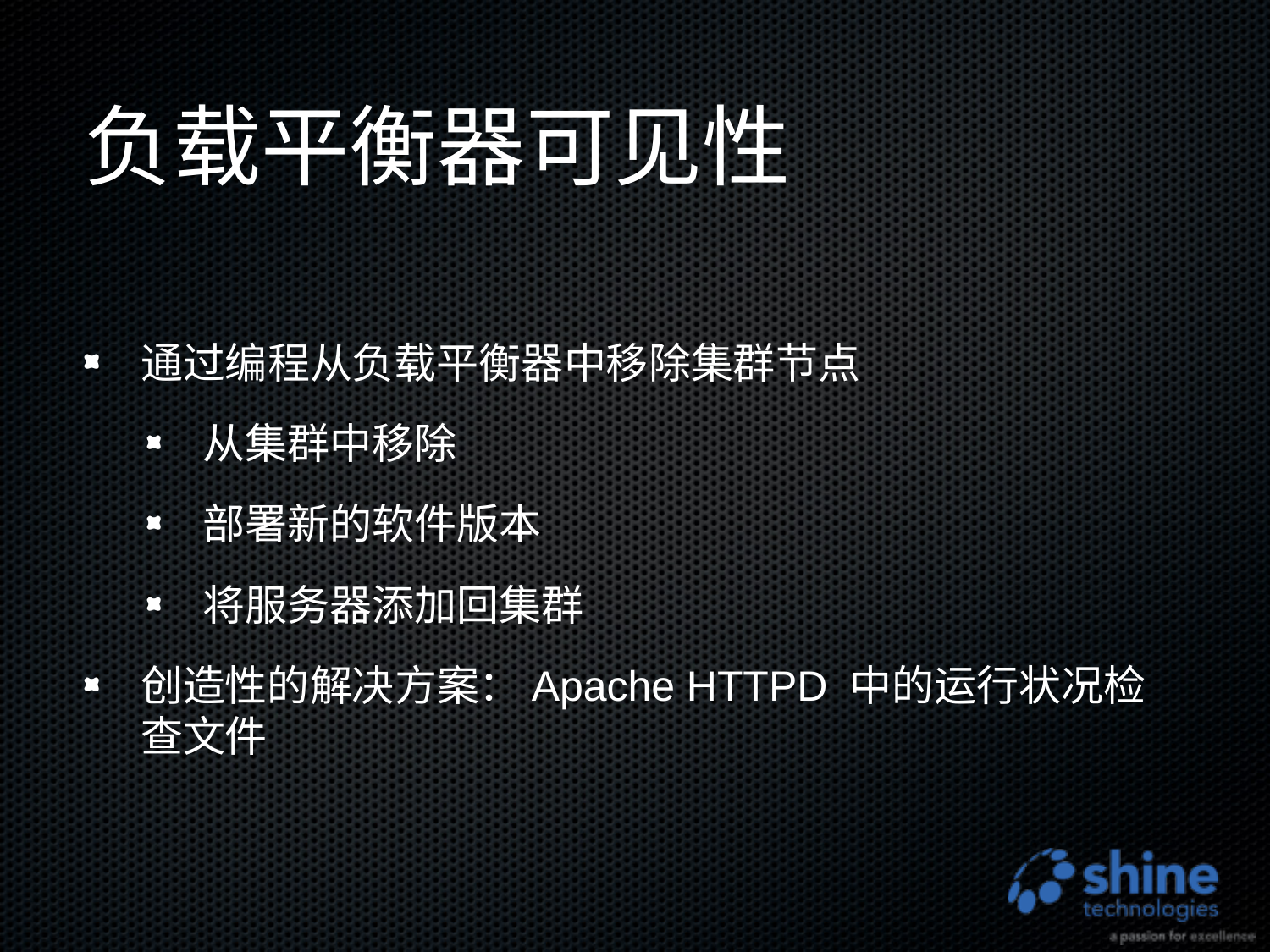

# 负载平衡器可见性
通过编程从负载平衡器中移除集群节点
从集群中移除
部署新的软件版本
将服务器添加回集群
创造性的解决方案：Apache HTTPD 中的运行状况检查文件